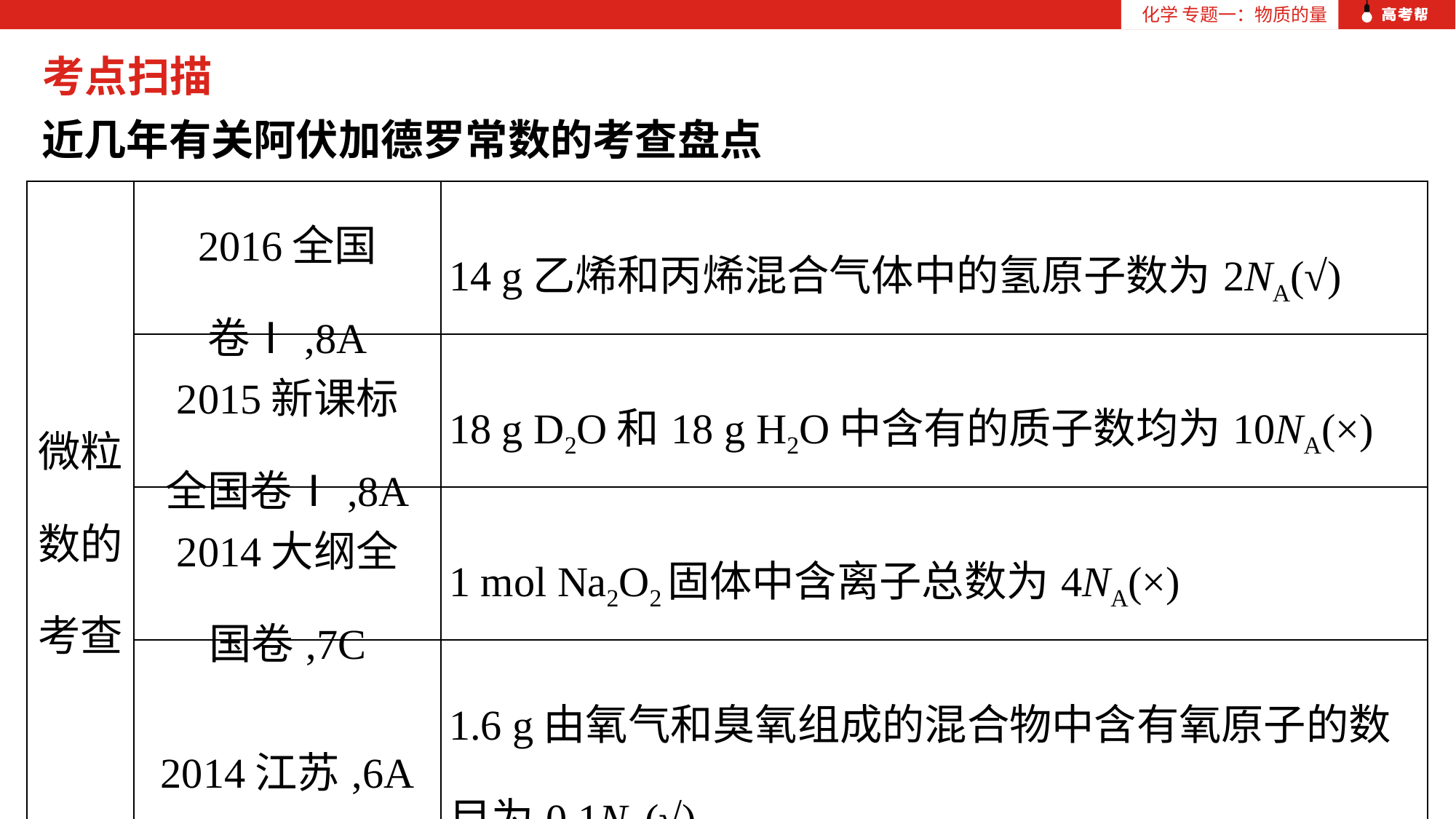

化学 专题一：物质的量
考点扫描
近几年有关阿伏加德罗常数的考查盘点
| 微粒数的考查 | 2016全国 卷Ⅰ,8A | 14 g乙烯和丙烯混合气体中的氢原子数为2NA(√) |
| --- | --- | --- |
|  | 2015新课标 全国卷Ⅰ,8A | 18 g D2O和18 g H2O中含有的质子数均为10NA(×) |
|  | 2014大纲全 国卷,7C | 1 mol Na2O2固体中含离子总数为4NA(×) |
|  | 2014江苏,6A | 1.6 g由氧气和臭氧组成的混合物中含有氧原子的数目为0.1NA(√) |